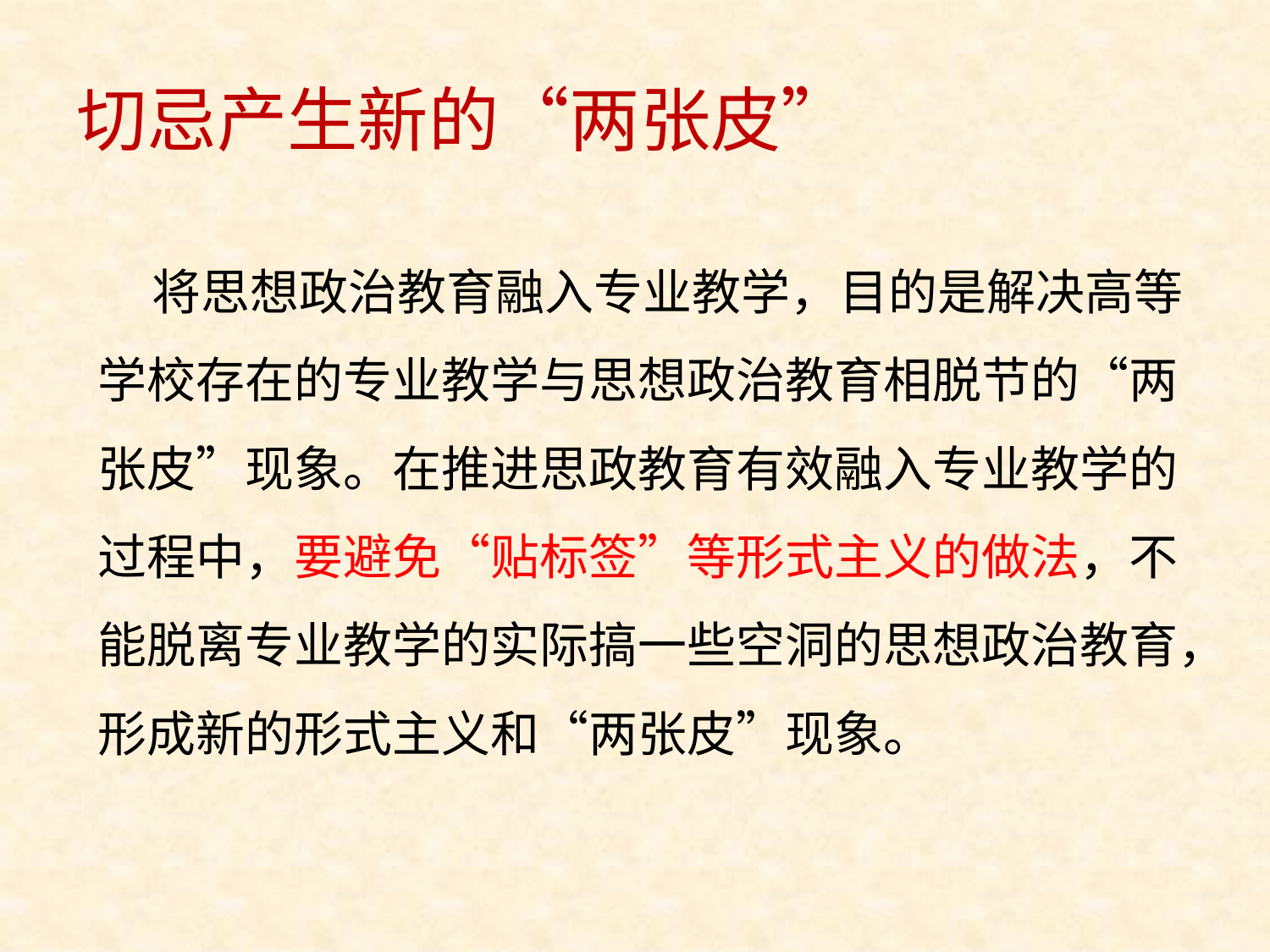

# 切忌产生新的“两张皮”
    将思想政治教育融入专业教学，目的是解决高等学校存在的专业教学与思想政治教育相脱节的“两张皮”现象。在推进思政教育有效融入专业教学的过程中，要避免“贴标签”等形式主义的做法，不能脱离专业教学的实际搞一些空洞的思想政治教育，形成新的形式主义和“两张皮”现象。
63